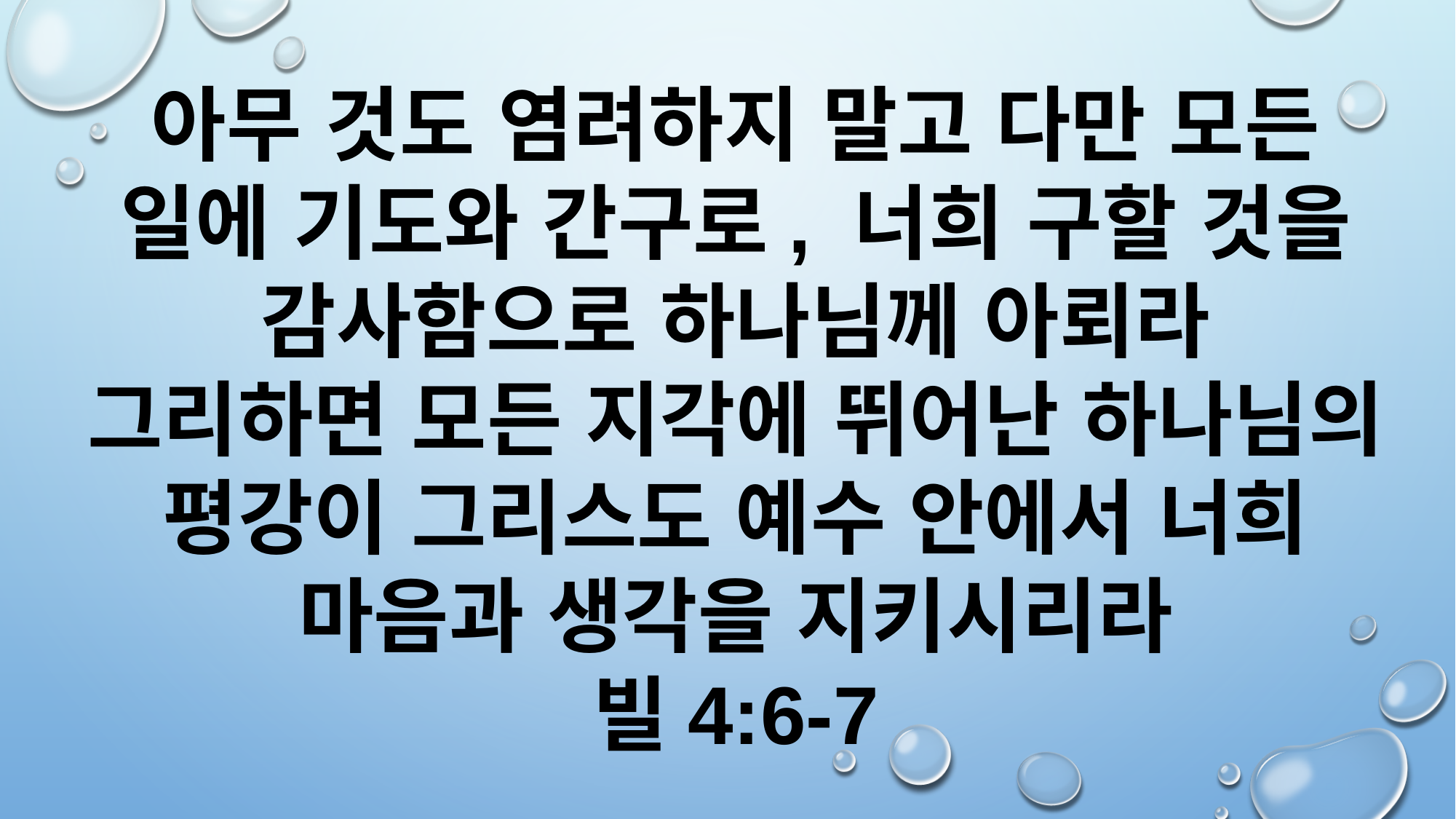

아무 것도 염려하지 말고 다만 모든 일에 기도와 간구로, 너희 구할 것을 감사함으로 하나님께 아뢰라
그리하면 모든 지각에 뛰어난 하나님의 평강이 그리스도 예수 안에서 너희 마음과 생각을 지키시리라
빌4:6-7